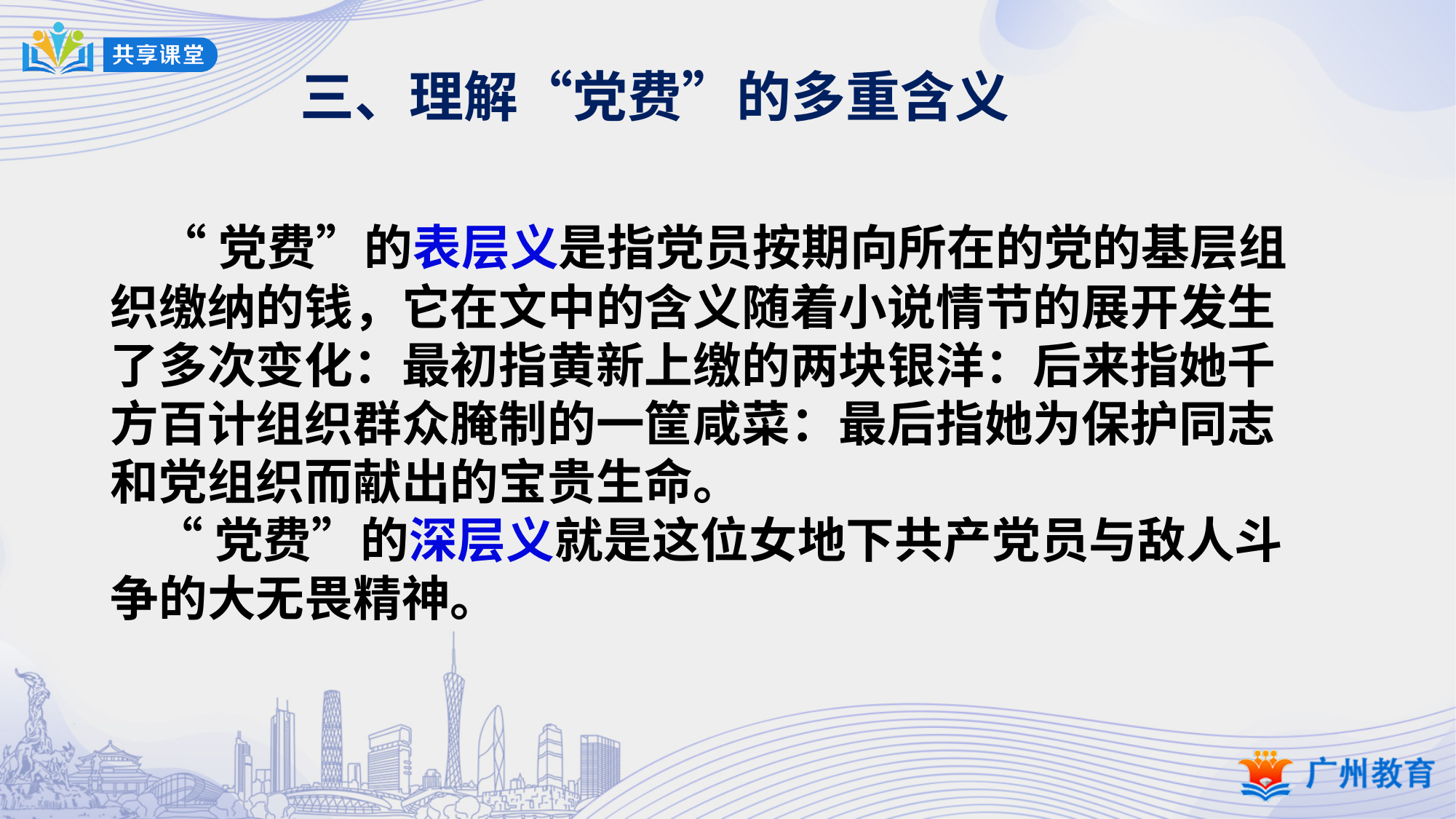

三、理解“党费”的多重含义
    “党费”的表层义是指党员按期向所在的党的基层组织缴纳的钱，它在文中的含义随着小说情节的展开发生了多次变化：最初指黄新上缴的两块银洋：后来指她千方百计组织群众腌制的一筐咸菜：最后指她为保护同志和党组织而献出的宝贵生命。
    “党费”的深层义就是这位女地下共产党员与敌人斗争的大无畏精神。